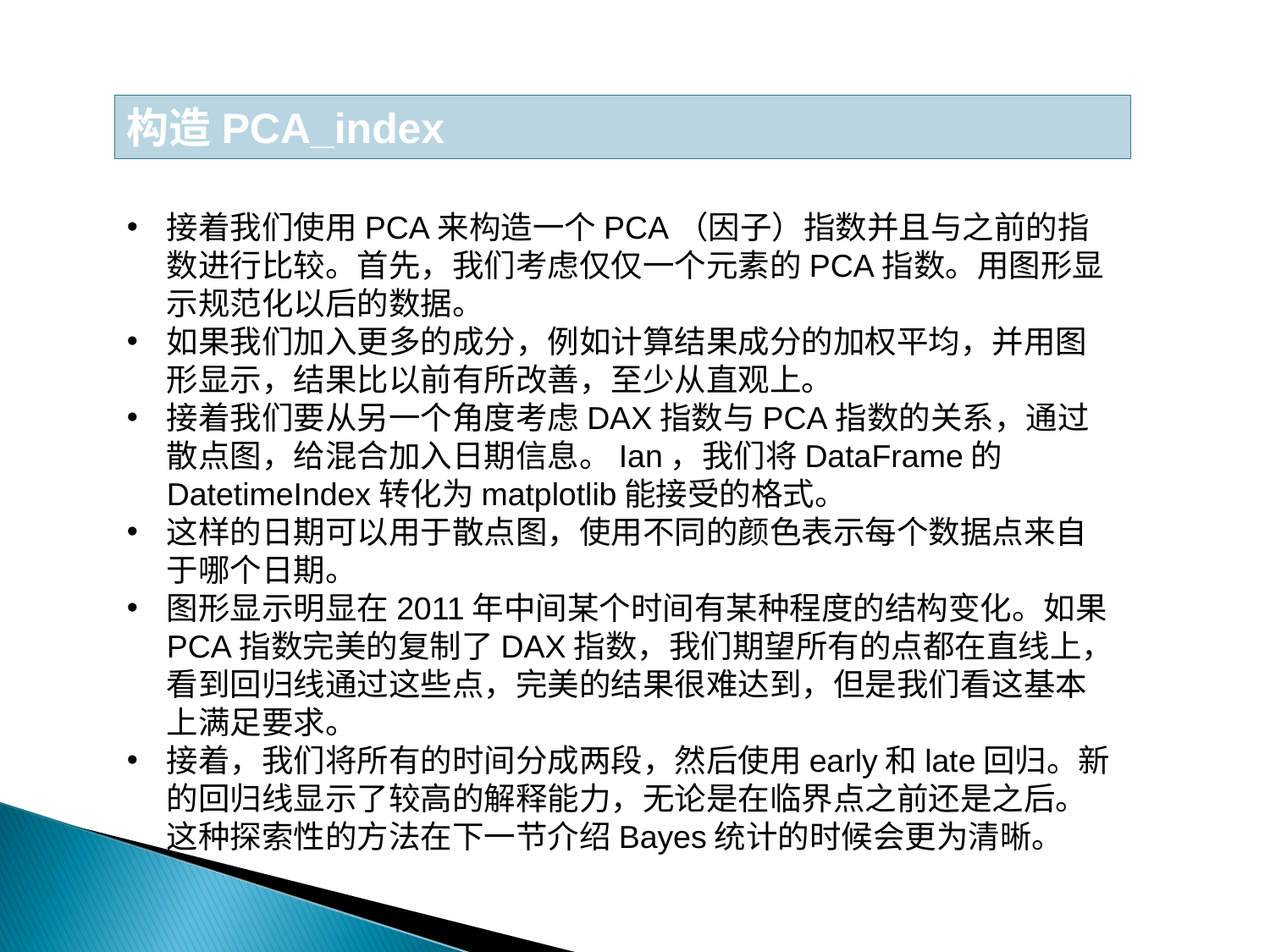

构造PCA_index
接着我们使用PCA来构造一个PCA（因子）指数并且与之前的指数进行比较。首先，我们考虑仅仅一个元素的PCA指数。用图形显示规范化以后的数据。
如果我们加入更多的成分，例如计算结果成分的加权平均，并用图形显示，结果比以前有所改善，至少从直观上。
接着我们要从另一个角度考虑DAX指数与PCA指数的关系，通过散点图，给混合加入日期信息。Ian，我们将DataFrame的DatetimeIndex转化为matplotlib能接受的格式。
这样的日期可以用于散点图，使用不同的颜色表示每个数据点来自于哪个日期。
图形显示明显在2011年中间某个时间有某种程度的结构变化。如果PCA指数完美的复制了DAX指数，我们期望所有的点都在直线上，看到回归线通过这些点，完美的结果很难达到，但是我们看这基本上满足要求。
接着，我们将所有的时间分成两段，然后使用early和late回归。新的回归线显示了较高的解释能力，无论是在临界点之前还是之后。这种探索性的方法在下一节介绍Bayes统计的时候会更为清晰。